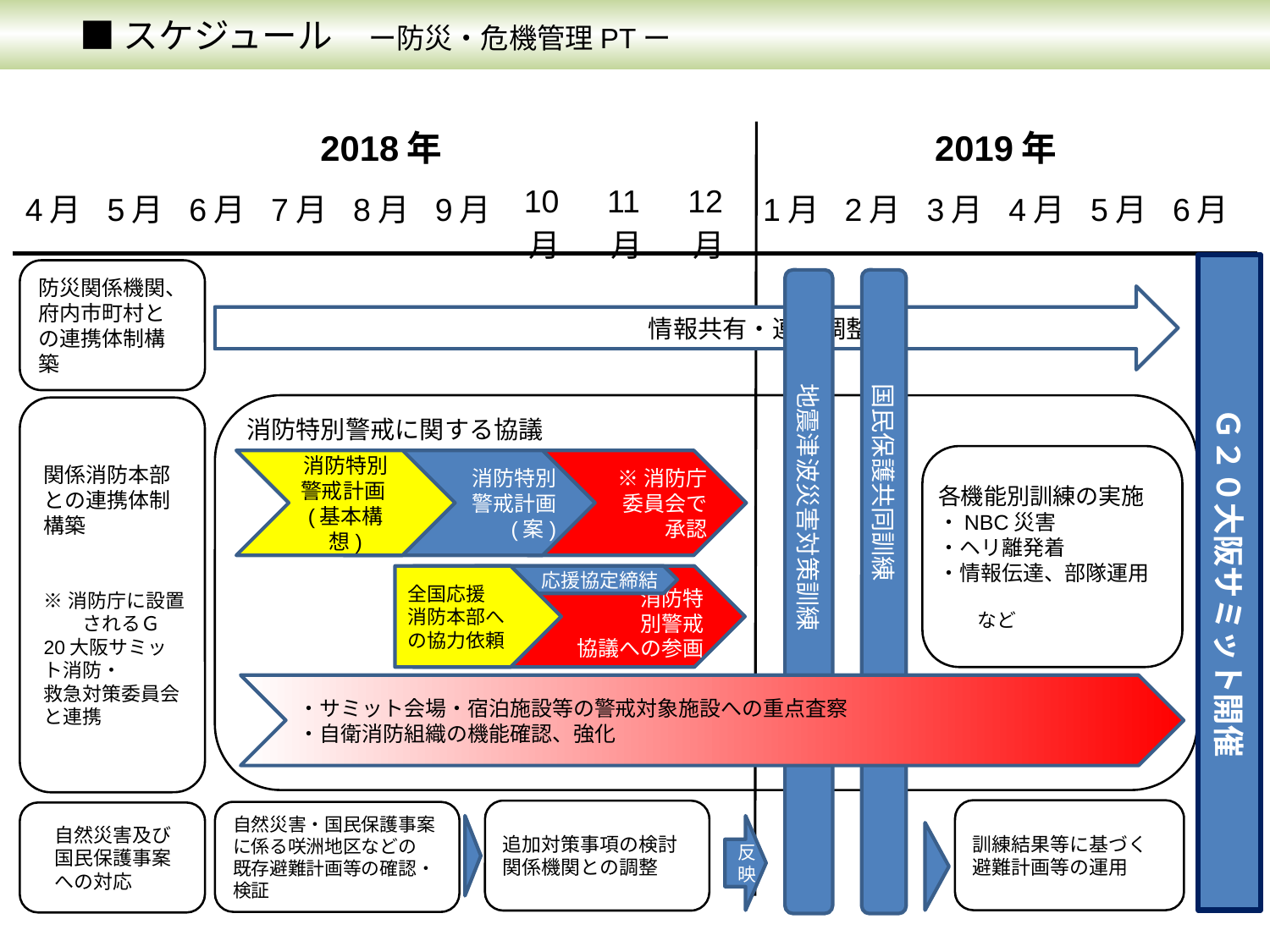

■ スケジュール　ー防災・危機管理PTー
| 2018年 |  |  |  |  |  |  |  |  | 2019年 |  |  |  |  |  |
| --- | --- | --- | --- | --- | --- | --- | --- | --- | --- | --- | --- | --- | --- | --- |
| 4月 | 5月 | 6月 | 7月 | 8月 | 9月 | 10月 | 11月 | 12月 | 1月 | 2月 | 3月 | 4月 | 5月 | 6月 |
Ｇ２０大阪サミット開催
防災関係機関、府内市町村との連携体制構築
　　　　地震津波災害対策訓練
　　　　国民保護共同訓練
　　　　　　　　　　　　　　　　　情報共有・連絡調整
消防特別警戒に関する協議

関係消防本部
との連携体制
構築

※消防庁に設置　　されるＧ20大阪サミット消防・
救急対策委員会と連携

各機能別訓練の実施
・NBC災害
・ヘリ離発着
・情報伝達、部隊運用
　　　　　　　　　　　　　など
消防特別警戒計画(基本構想)
消防特別
警戒計画
(案)
※消防庁
委員会で
承認
全国応援
消防本部への協力依頼
　　　　　　　　　　消防特別警戒
協議への参画
応援協定締結
・サミット会場・宿泊施設等の警戒対象施設への重点査察
・自衛消防組織の機能確認、強化
訓練結果等に基づく
避難計画等の運用
追加対策事項の検討
関係機関との調整
自然災害・国民保護事案に係る咲洲地区などの
既存避難計画等の確認・検証
　自然災害及び
　国民保護事案
　への対応
反映